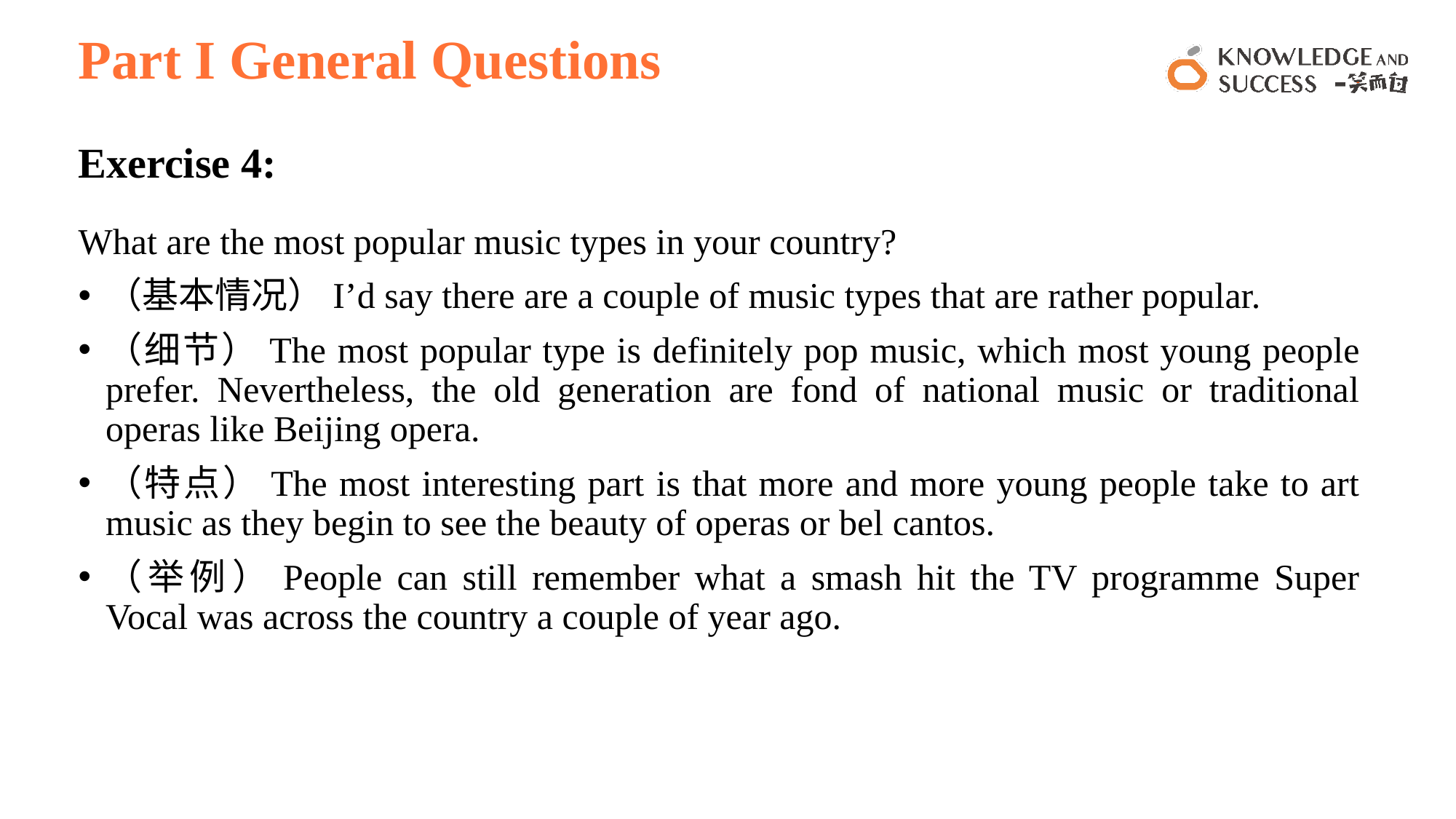

# Part I General Questions
Exercise 4:
What are the most popular music types in your country?
（基本情况）I’d say there are a couple of music types that are rather popular.
（细节）The most popular type is definitely pop music, which most young people prefer. Nevertheless, the old generation are fond of national music or traditional operas like Beijing opera.
（特点）The most interesting part is that more and more young people take to art music as they begin to see the beauty of operas or bel cantos.
（举例）People can still remember what a smash hit the TV programme Super Vocal was across the country a couple of year ago.